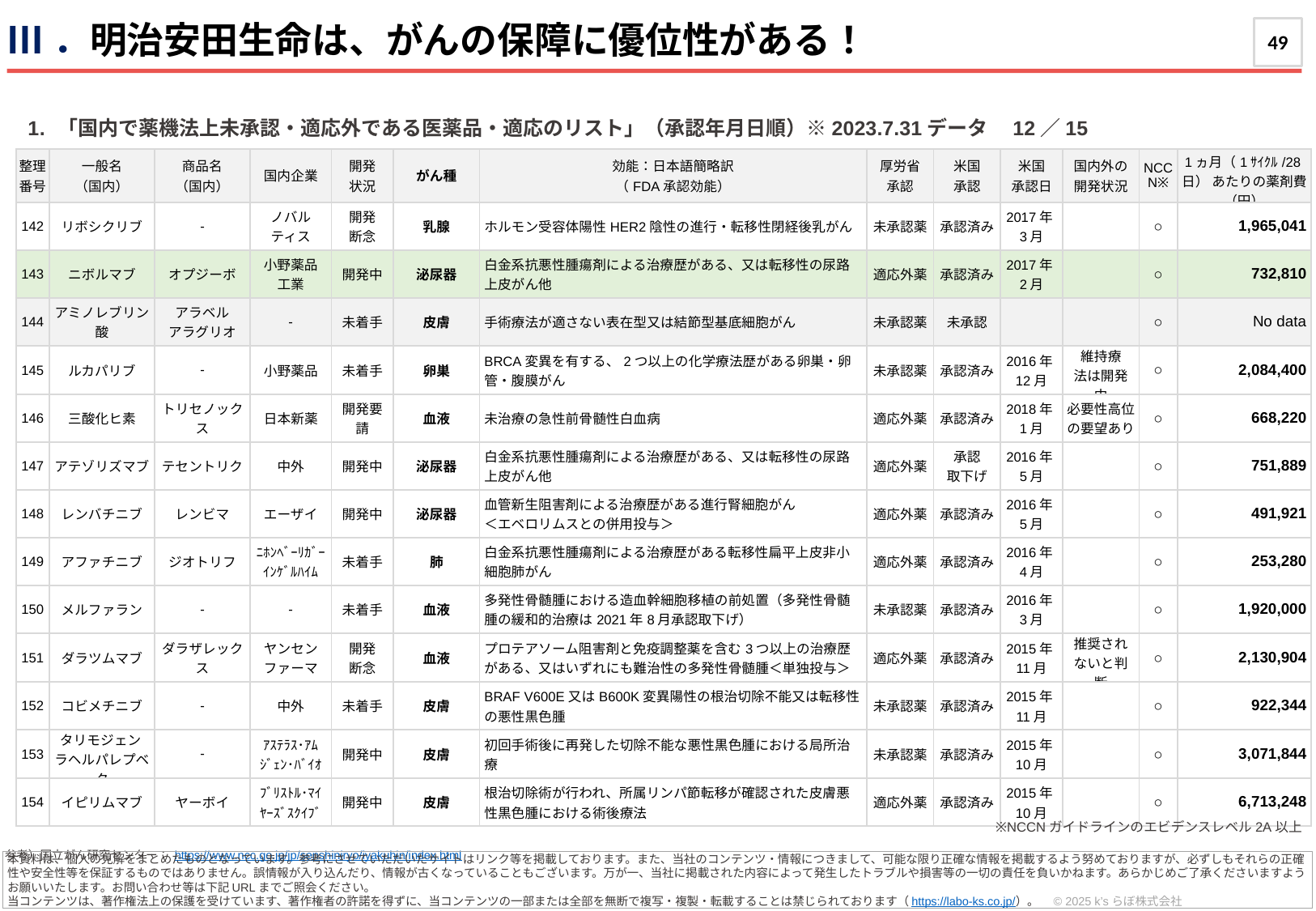

Ⅰ．3月の行き先や活動のヒント
Ⅲ．明治安田生命は、がんの保障に優位性がある！
49
「国内で薬機法上未承認・適応外である医薬品・適応のリスト」（承認年月日順）※2023.7.31データ　12／15
| 整理 番号 | 一般名 （国内） | 商品名 （国内） | 国内企業 | 開発 状況 | がん種 | 効能：日本語簡略訳 （FDA承認効能） | 厚労省 承認 | 米国 承認 | 米国 承認日 | 国内外の 開発状況 | NCCN※ | 1ヵ月（1ｻｲｸﾙ/28日） あたりの薬剤費（円） |
| --- | --- | --- | --- | --- | --- | --- | --- | --- | --- | --- | --- | --- |
| 142 | リボシクリブ | - | ノバル ティス | 開発 断念 | 乳腺 | ホルモン受容体陽性HER2陰性の進行・転移性閉経後乳がん | 未承認薬 | 承認済み | 2017年3月 |  | ○ | 1,965,041 |
| 143 | ニボルマブ | オプジーボ | 小野薬品 工業 | 開発中 | 泌尿器 | 白金系抗悪性腫瘍剤による治療歴がある、又は転移性の尿路上皮がん他 | 適応外薬 | 承認済み | 2017年2月 |  | ○ | 732,810 |
| 144 | アミノレブリン酸 | アラベル アラグリオ | - | 未着手 | 皮膚 | 手術療法が適さない表在型又は結節型基底細胞がん | 未承認薬 | 未承認 |  |  | ○ | No data |
| 145 | ルカパリブ | - | 小野薬品 | 未着手 | 卵巣 | BRCA変異を有する、2つ以上の化学療法歴がある卵巣・卵管・腹膜がん | 未承認薬 | 承認済み | 2016年12月 | 維持療 法は開発中 | ○ | 2,084,400 |
| 146 | 三酸化ヒ素 | トリセノックス | 日本新薬 | 開発要請 | 血液 | 未治療の急性前骨髄性白血病 | 適応外薬 | 承認済み | 2018年1月 | 必要性高位の要望あり | ○ | 668,220 |
| 147 | アテゾリズマブ | テセントリク | 中外 | 開発中 | 泌尿器 | 白金系抗悪性腫瘍剤による治療歴がある、又は転移性の尿路上皮がん他 | 適応外薬 | 承認 取下げ | 2016年5月 |  | ○ | 751,889 |
| 148 | レンバチニブ | レンビマ | エーザイ | 開発中 | 泌尿器 | 血管新生阻害剤による治療歴がある進行腎細胞がん ＜エベロリムスとの併用投与＞ | 適応外薬 | 承認済み | 2016年5月 |  | ○ | 491,921 |
| 149 | アファチニブ | ジオトリフ | ﾆﾎﾝﾍﾞｰﾘｶﾞｰｲﾝｹﾞﾙﾊｲﾑ | 未着手 | 肺 | 白金系抗悪性腫瘍剤による治療歴がある転移性扁平上皮非小細胞肺がん | 適応外薬 | 承認済み | 2016年4月 |  | ○ | 253,280 |
| 150 | メルファラン | - | - | 未着手 | 血液 | 多発性骨髄腫における造血幹細胞移植の前処置（多発性骨髄腫の緩和的治療は2021年8月承認取下げ） | 未承認薬 | 承認済み | 2016年3月 |  | ○ | 1,920,000 |
| 151 | ダラツムマブ | ダラザレックス | ヤンセン ファーマ | 開発 断念 | 血液 | プロテアソーム阻害剤と免疫調整薬を含む3つ以上の治療歴がある、又はいずれにも難治性の多発性骨髄腫＜単独投与＞ | 適応外薬 | 承認済み | 2015年11月 | 推奨されないと判断 | ○ | 2,130,904 |
| 152 | コビメチニブ | - | 中外 | 未着手 | 皮膚 | BRAF V600E又はB600K変異陽性の根治切除不能又は転移性の悪性黒色腫 | 未承認薬 | 承認済み | 2015年11月 |  | ○ | 922,344 |
| 153 | タリモジェン ラヘルパレプベク | - | ｱｽﾃﾗｽ･ｱﾑｼﾞｪﾝ･ﾊﾞｲｵ | 開発中 | 皮膚 | 初回手術後に再発した切除不能な悪性黒色腫における局所治療 | 未承認薬 | 承認済み | 2015年10月 |  | ○ | 3,071,844 |
| 154 | イピリムマブ | ヤーボイ | ﾌﾞﾘｽﾄﾙ･ﾏｲﾔｰｽﾞｽｸｲﾌﾞ | 開発中 | 皮膚 | 根治切除術が行われ、所属リンパ節転移が確認された皮膚悪性黒色腫における術後療法 | 適応外薬 | 承認済み | 2015年10月 |  | ○ | 6,713,248 |
※NCCNガイドラインのエビデンスレベル2A以上
参考）国立がん研究センター： https://www.ncc.go.jp/jp/senshiniryo/iyakuhin/index.html

本資料は、個人の見解をまとめたものとなっています。参考にさせていただいたサイトはリンク等を掲載しております。また、当社のコンテンツ・情報につきまして、可能な限り正確な情報を掲載するよう努めておりますが、必ずしもそれらの正確性や安全性等を保証するものではありません。誤情報が入り込んだり、情報が古くなっていることもございます。万が一、当社に掲載された内容によって発生したトラブルや損害等の一切の責任を負いかねます。あらかじめご了承くださいますようお願いいたします。お問い合わせ等は下記URLまでご照会ください。
当コンテンツは、著作権法上の保護を受けています、著作権者の許諾を得ずに、当コンテンツの一部または全部を無断で複写・複製・転載することは禁じられております（https://labo-ks.co.jp/）。　© 2025 k’sらぼ株式会社